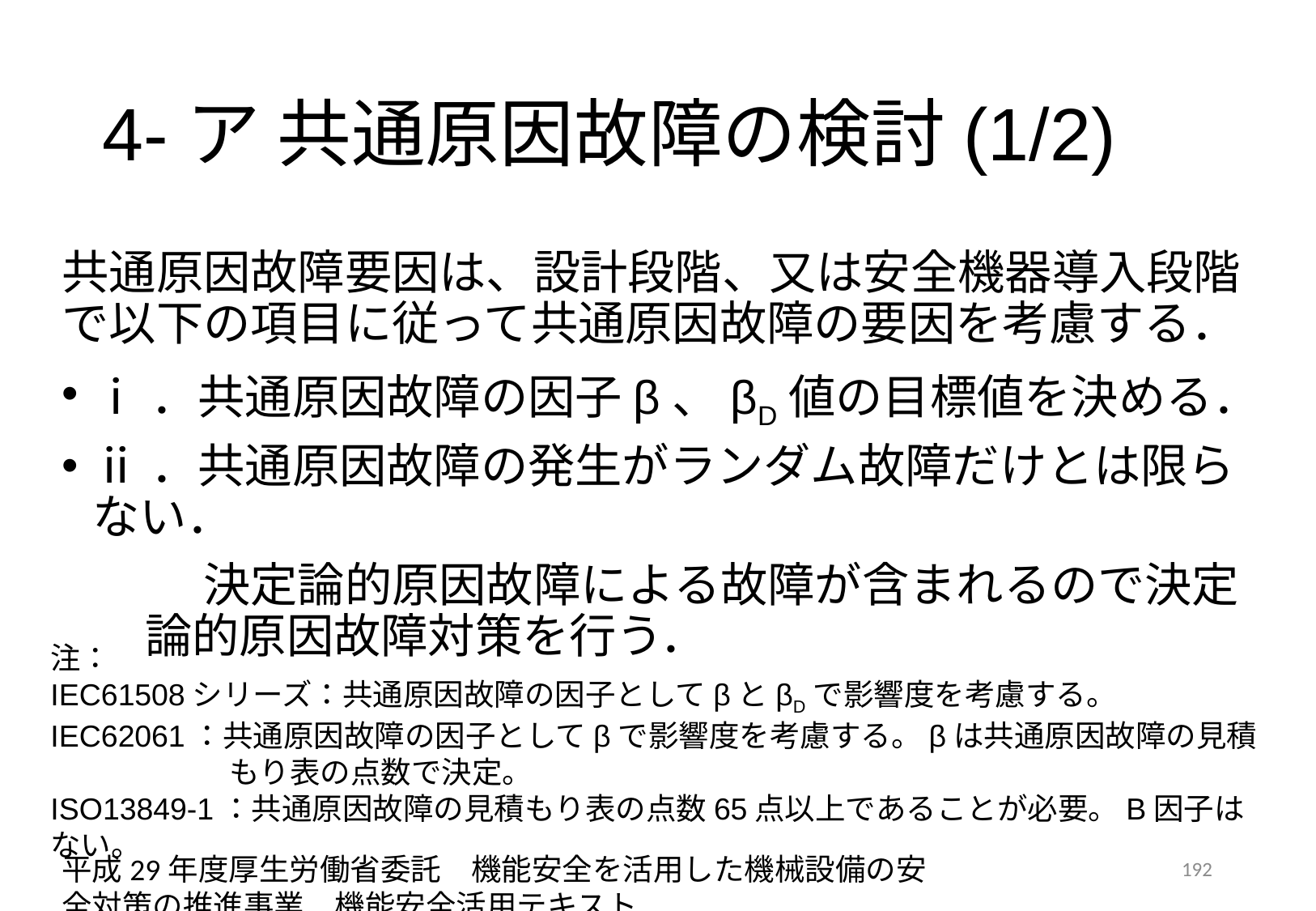

# 4-ア 共通原因故障の検討(1/2)
共通原因故障要因は、設計段階、又は安全機器導入段階で以下の項目に従って共通原因故障の要因を考慮する．
ⅰ．共通原因故障の因子β、βD値の目標値を決める．
ⅱ．共通原因故障の発生がランダム故障だけとは限らない．
　　　決定論的原因故障による故障が含まれるので決定論的原因故障対策を行う．
注：
IEC61508シリーズ：共通原因故障の因子としてβとβDで影響度を考慮する。
IEC62061：共通原因故障の因子としてβで影響度を考慮する。βは共通原因故障の見積もり表の点数で決定。
ISO13849-1：共通原因故障の見積もり表の点数65点以上であることが必要。Β因子はない。
平成29年度厚生労働省委託　機能安全を活用した機械設備の安全対策の推進事業　機能安全活用テキスト
192